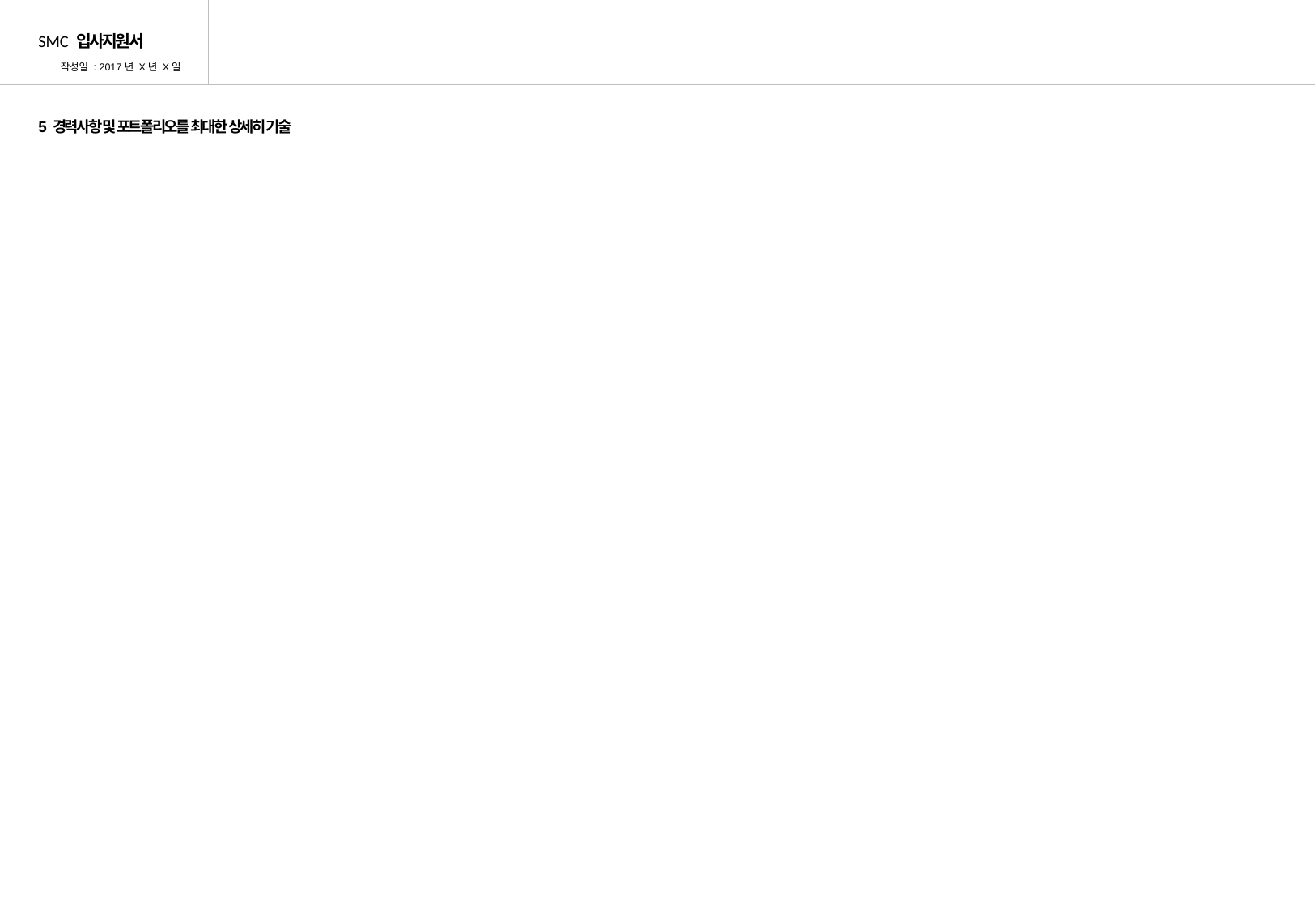

SMC 입사지원서
작성일 : 2017년 X년 X일
5 경력사항 및 포트폴리오를 최대한 상세히 기술